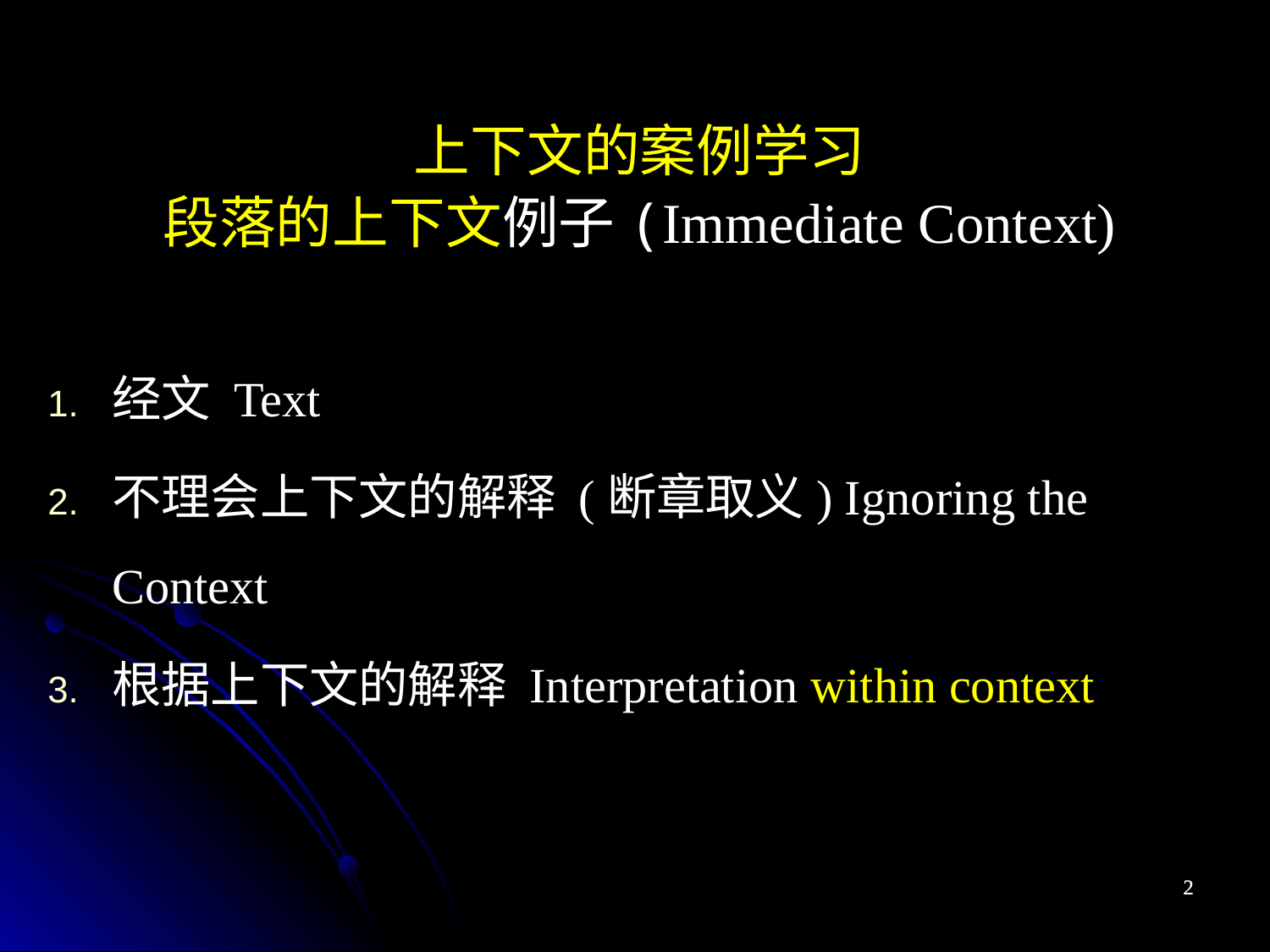

上下文的案例学习
段落的上下文例子(Immediate Context)

经文 Text
不理会上下文的解释 (断章取义) Ignoring the Context
根据上下文的解释 Interpretation within context
2
2